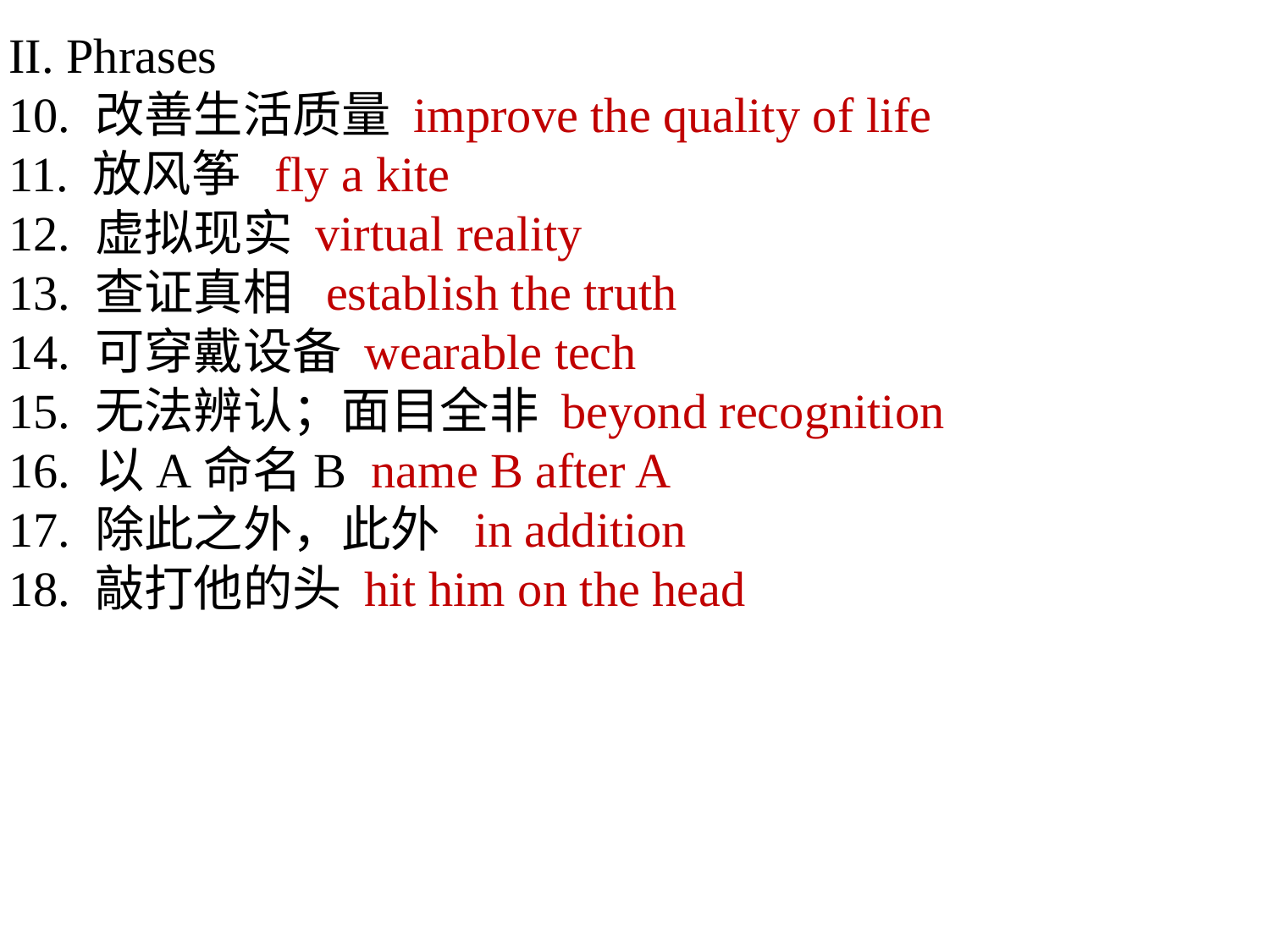

II. Phrases
10. 改善生活质量 improve the quality of life
11. 放风筝  fly a kite
12. 虚拟现实 virtual reality
13. 查证真相  establish the truth
14. 可穿戴设备 wearable tech
15. 无法辨认；面目全非 beyond recognition
16. 以A命名B  name B after A
17. 除此之外，此外  in addition
18. 敲打他的头 hit him on the head